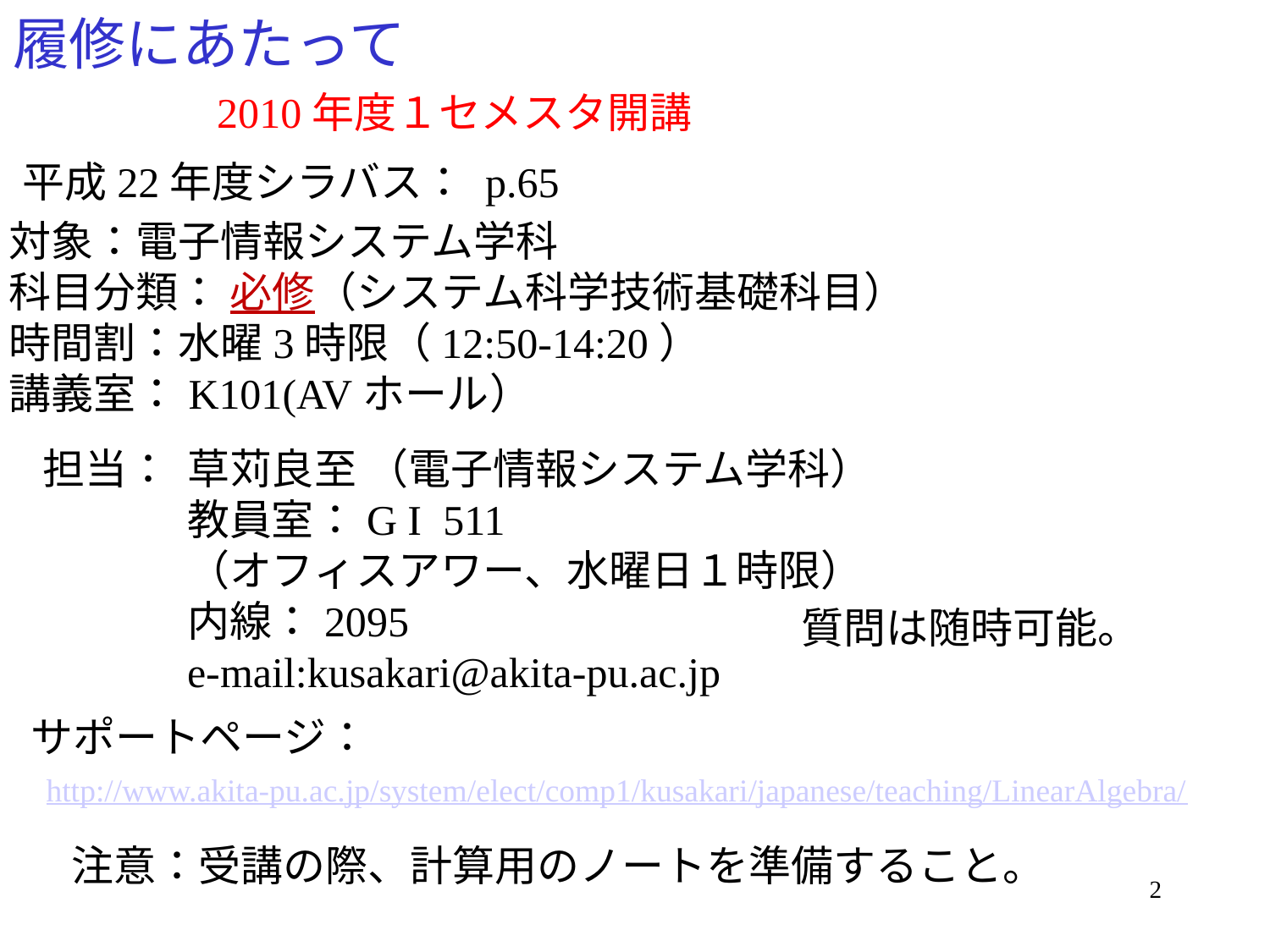

# 履修にあたって
2010年度１セメスタ開講
平成22年度シラバス： p.65
対象：電子情報システム学科
科目分類： 必修（システム科学技術基礎科目）
時間割：水曜3時限（12:50-14:20）
講義室：K101(AVホール）
担当：
草苅良至 （電子情報システム学科）
教員室：G I  511
（オフィスアワー、水曜日１時限）
内線：2095
e-mail:kusakari@akita-pu.ac.jp
質問は随時可能。
サポートページ：
http://www.akita-pu.ac.jp/system/elect/comp1/kusakari/japanese/teaching/LinearAlgebra/
注意：受講の際、計算用のノートを準備すること。
2